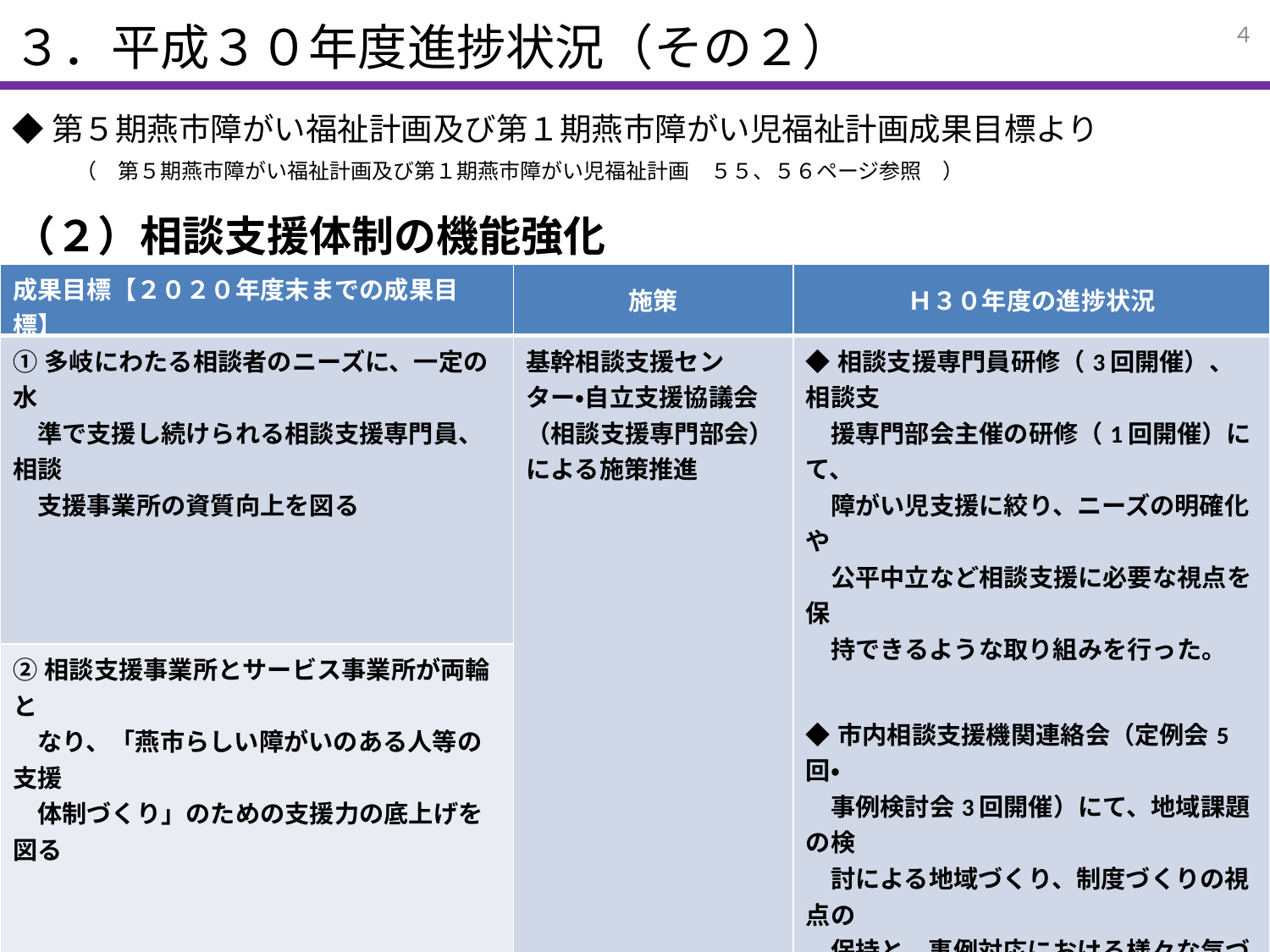

３．平成３０年度進捗状況（その２）
４
◆第５期燕市障がい福祉計画及び第１期燕市障がい児福祉計画成果目標より
　　（　第５期燕市障がい福祉計画及び第１期燕市障がい児福祉計画　５５、５６ページ参照　）
（２）相談支援体制の機能強化
| 成果目標【２０２０年度末までの成果目標】 | 施策 | Ｈ３０年度の進捗状況 |
| --- | --- | --- |
| ①多岐にわたる相談者のニーズに、一定の水 　準で支援し続けられる相談支援専門員、相談 　支援事業所の資質向上を図る | 基幹相談支援センター・自立支援協議会（相談支援専門部会）による施策推進 | ◆相談支援専門員研修（3回開催）、相談支 　援専門部会主催の研修（1回開催）にて、 　障がい児支援に絞り、ニーズの明確化や 　公平中立など相談支援に必要な視点を保 　持できるような取り組みを行った。 ◆市内相談支援機関連絡会（定例会5回・ 　事例検討会3回開催）にて、地域課題の検 　討による地域づくり、制度づくりの視点の 　保持と、事例対応における様々な気づき 　を促す取り組みを行った。 |
| ②相談支援事業所とサービス事業所が両輪と 　なり、「燕市らしい障がいのある人等の支援　 　体制づくり」のための支援力の底上げを図る |  |  |